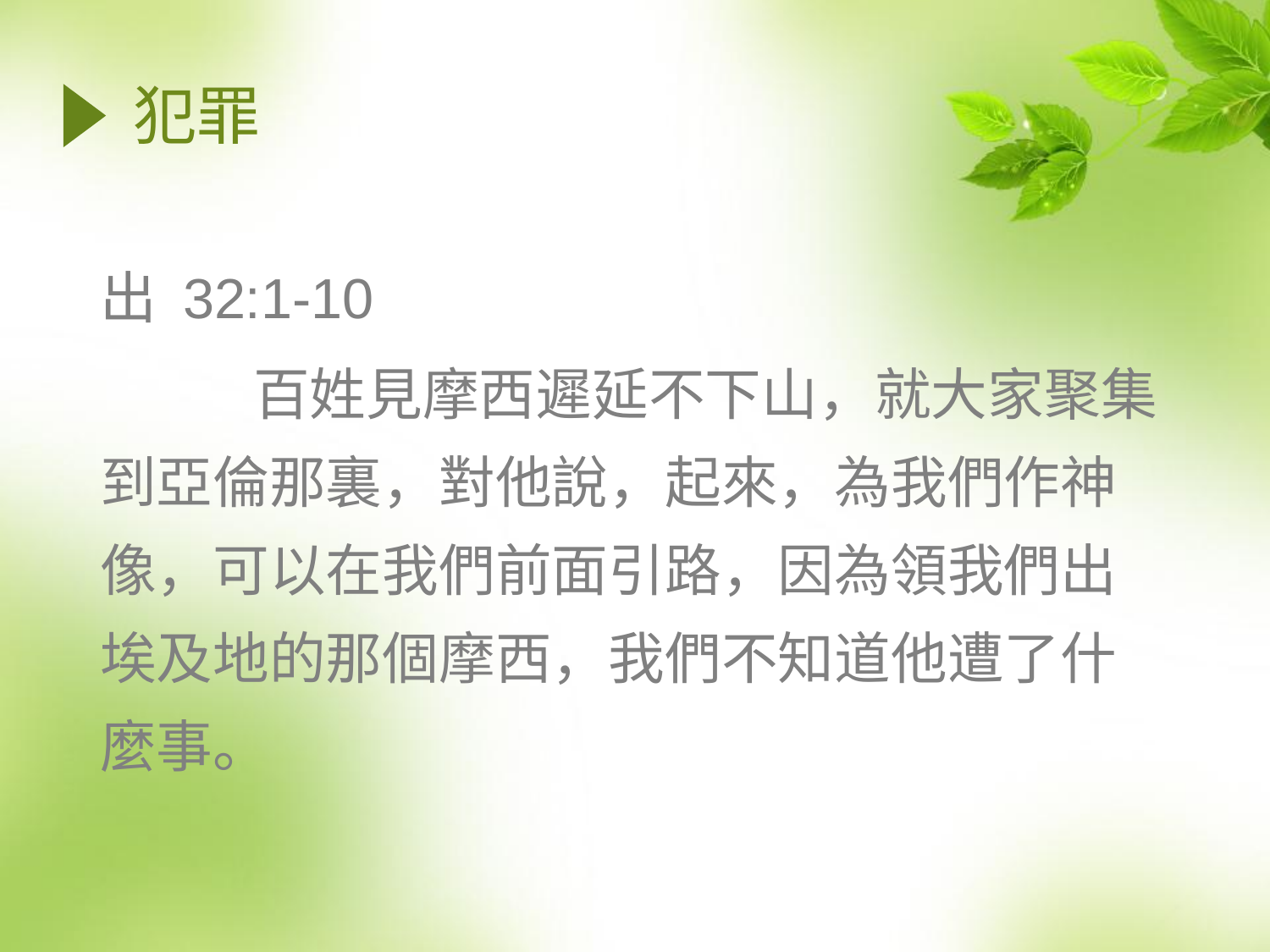

# 犯罪
出 32:1-10
           百姓見摩西遲延不下山，就大家聚集到亞倫那裏，對他說，起來，為我們作神像，可以在我們前面引路，因為領我們出埃及地的那個摩西，我們不知道他遭了什麼事。